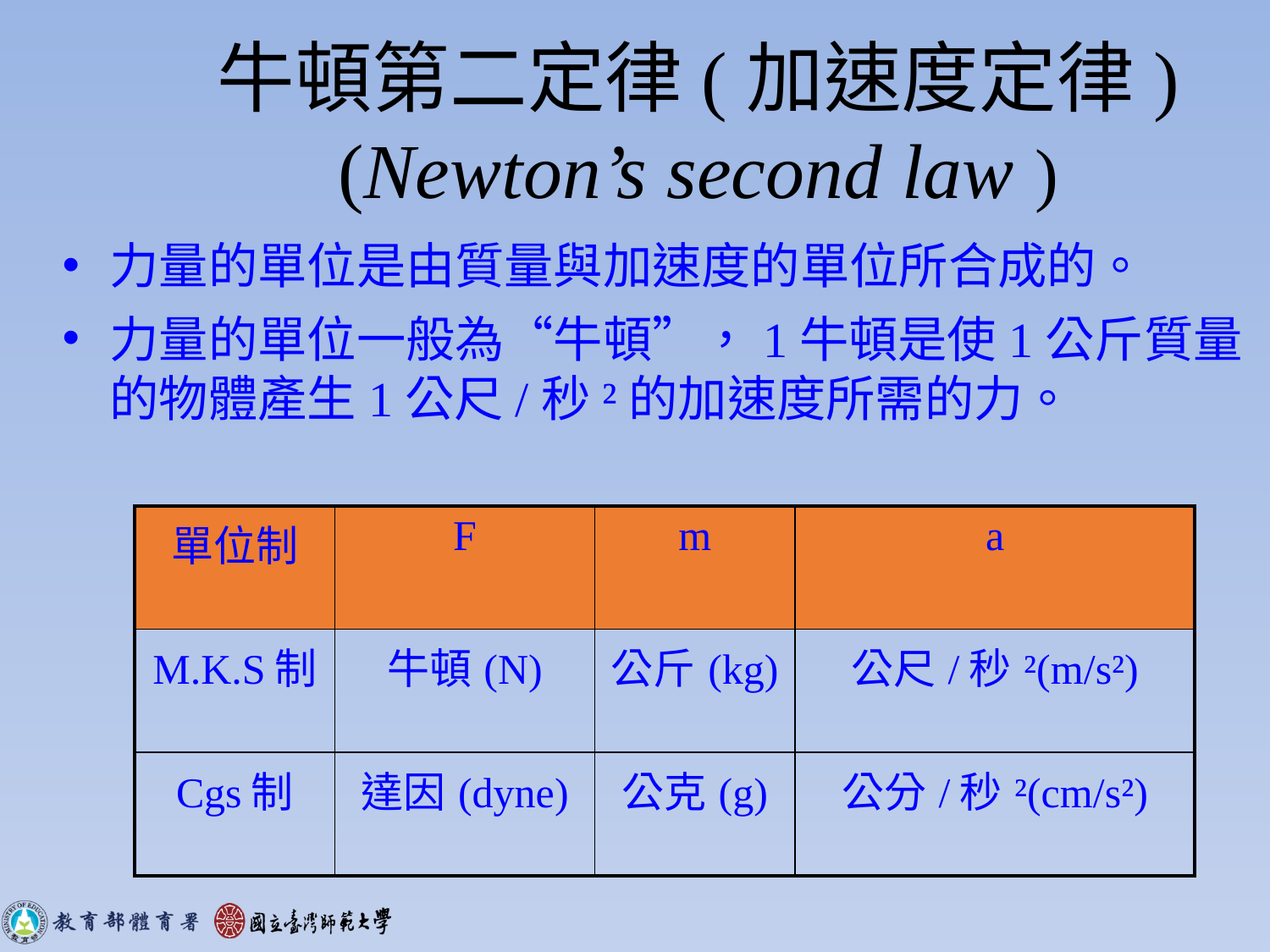

# 牛頓第二定律(加速度定律) (Newton’s second law )
力量的單位是由質量與加速度的單位所合成的。
力量的單位一般為“牛頓”，1牛頓是使1公斤質量的物體產生1公尺/秒²的加速度所需的力。

| 單位制 | F | m | a |
| --- | --- | --- | --- |
| M.K.S制 | 牛頓(N) | 公斤(kg) | 公尺/秒²(m/s²) |
| Cgs制 | 達因(dyne) | 公克(g) | 公分/秒²(cm/s²) |